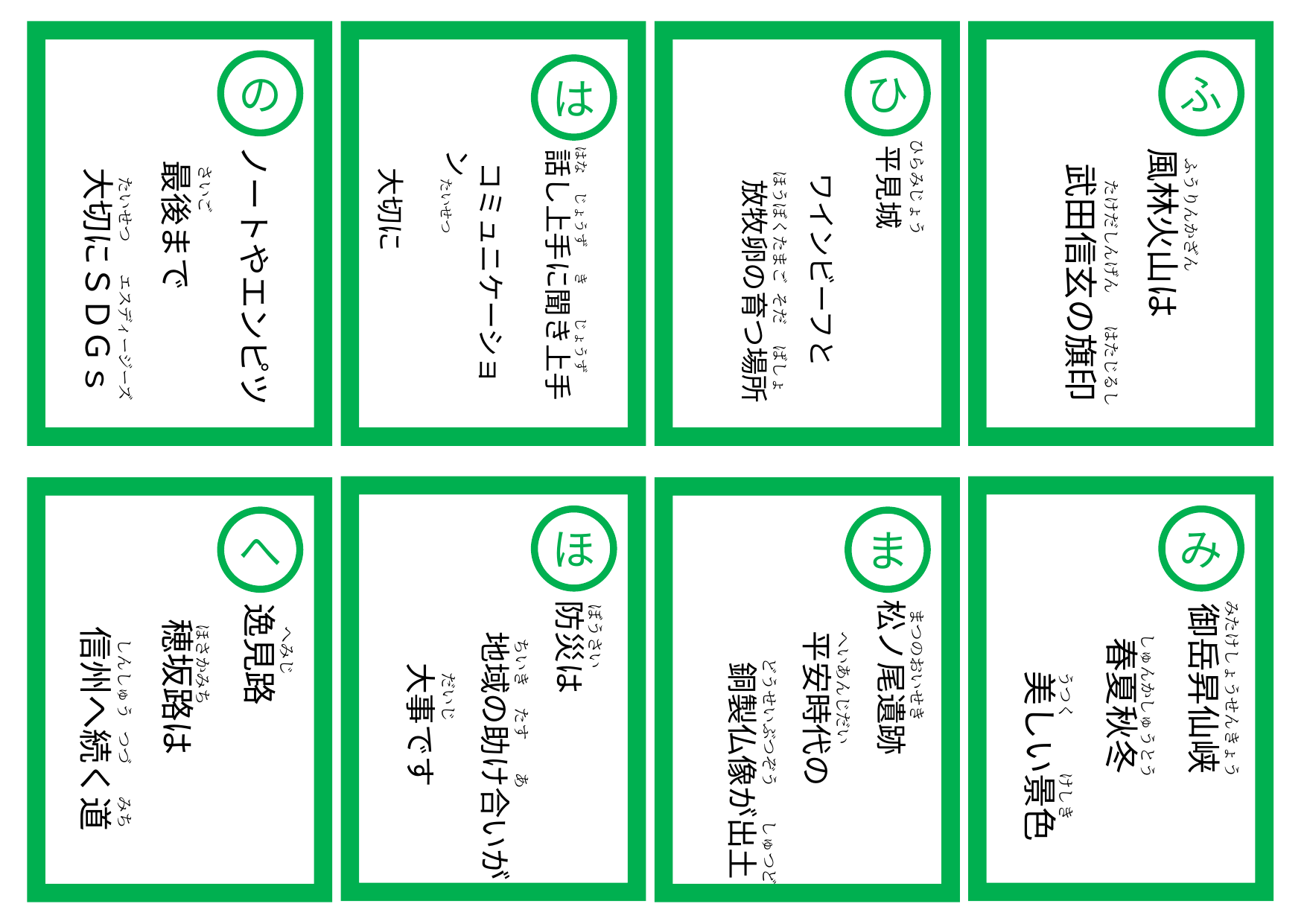

の
ひ
ふ
は
　 ひらみじょう

　 はな     じょうず　   き　　 じょうず

　ふうりんかざん

　 さいご

平見城

　ワインビーフと

　 放牧卵の育つ場所

ノートやエンピツ

 最後まで

  大切にＳＤＧｓ

風林火山は

 武田信玄の旗印

　　たけだしんげん　　はたじるし

話し上手に聞き上手

 コミュニケーション

  大切に
　ほうぼくたまご  そだ　 ばしょ
　 たいせつ

 たいせつ　　エスディージーズ

ほ
み
へ
ま
　 みたけしょうせんきょう
　ぼうさい
　 まつのおいせき
松ノ尾遺跡

　平安時代の

　　銅製仏像が出土

防災は

　地域の助け合いが

　　大事です

逸見路

 穂坂路は

  信州へ続く道

御岳昇仙峡

　春夏秋冬

　　美しい景色

　 ほさかみち

　へみじ

　 しゅんかしゅうとう
　へいあんじだい
 しんしゅう   つづ　　みち

 ちいき     たす　　あ
　どうせいぶつぞう　　しゅつど
　 うつく　　　 けしき
　だいじ